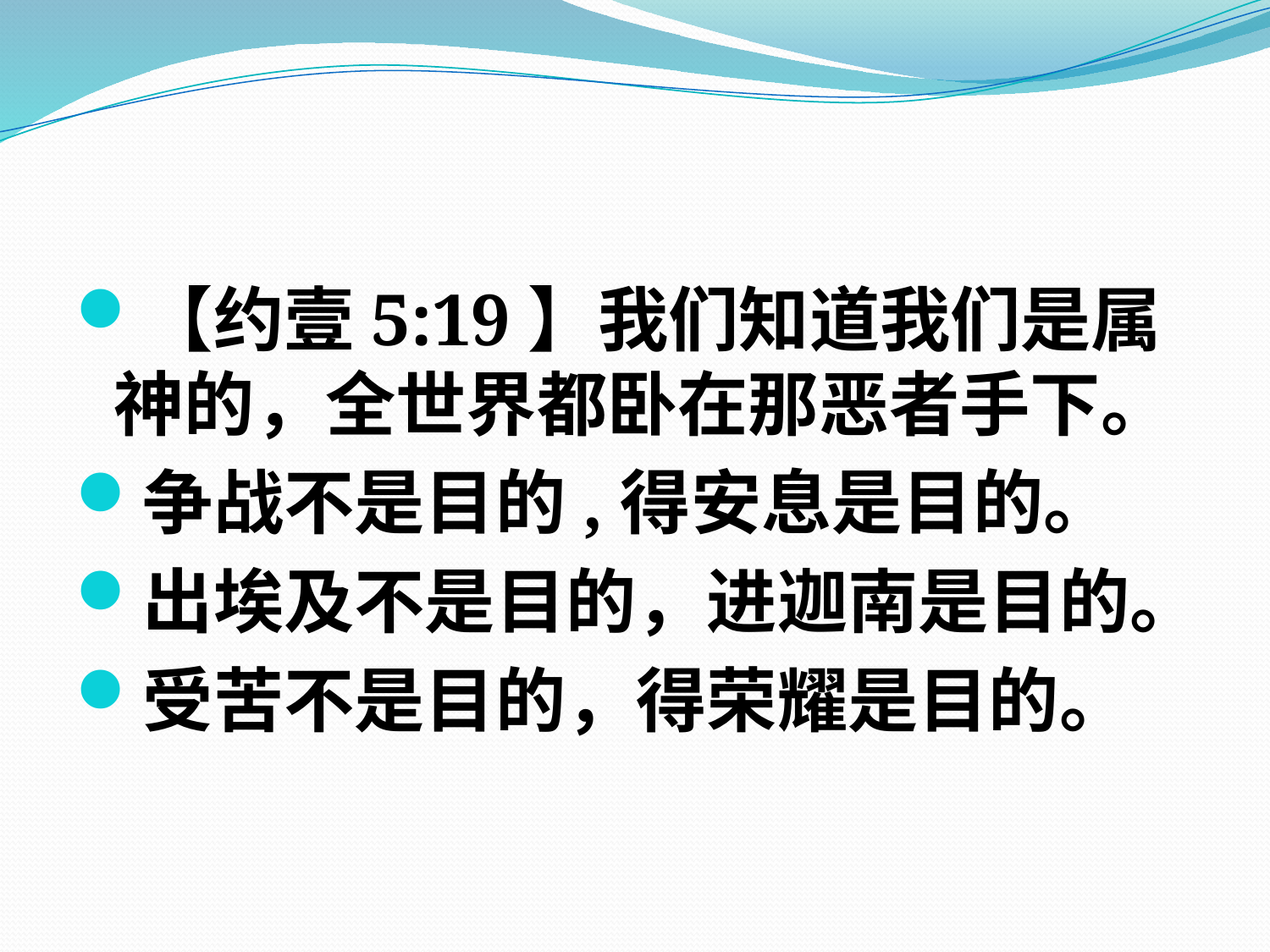

#
【约壹5:19】我们知道我们是属神的，全世界都卧在那恶者手下。
争战不是目的,得安息是目的。
出埃及不是目的，进迦南是目的。
受苦不是目的，得荣耀是目的。